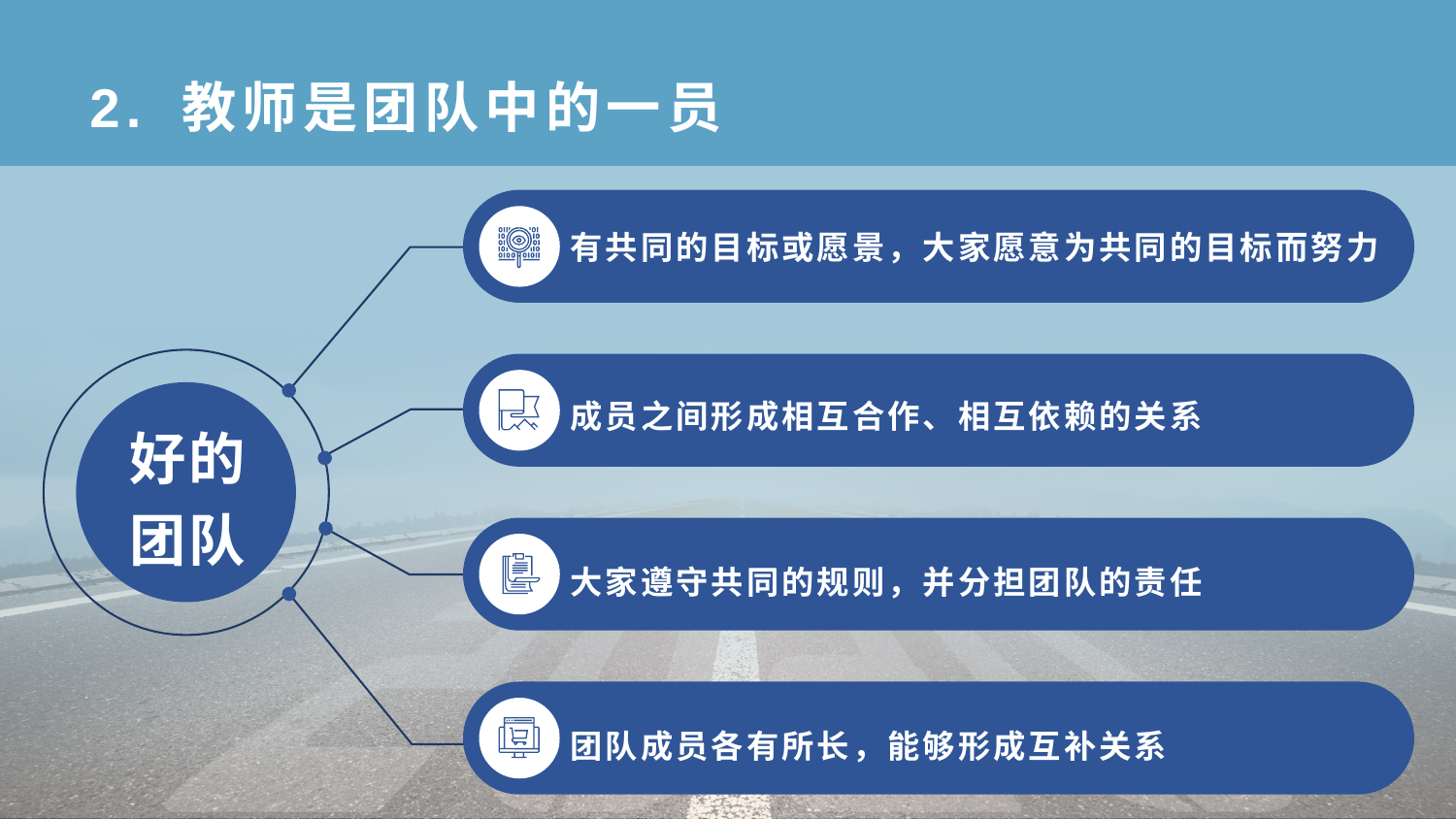

2. 教师是团队中的一员

有共同的目标或愿景，大家愿意为共同的目标而努力

成员之间形成相互合作、相互依赖的关系

好的
团队

大家遵守共同的规则，并分担团队的责任

团队成员各有所长，能够形成互补关系